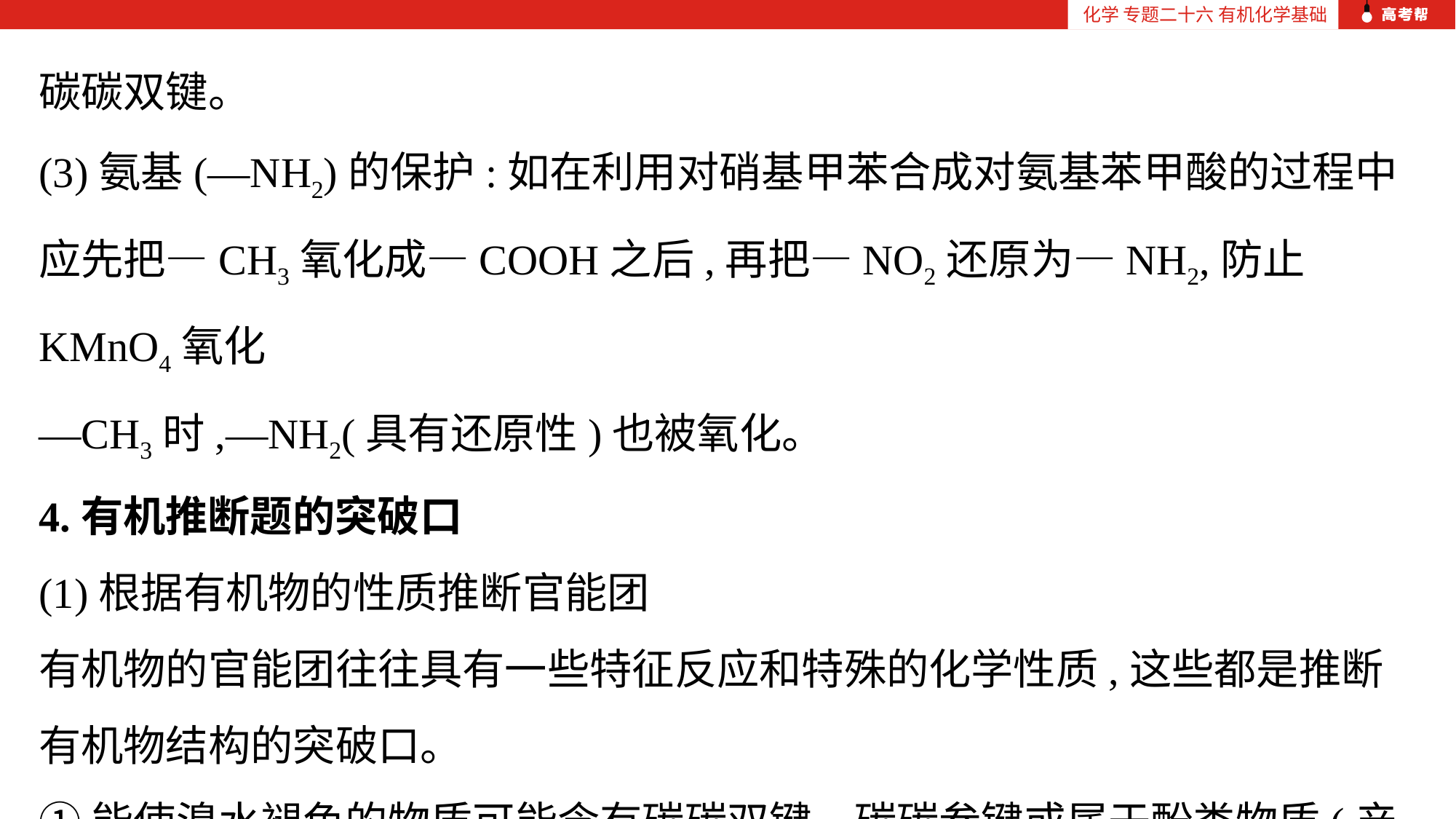

化学 专题二十六 有机化学基础
碳碳双键。
(3)氨基(—NH2)的保护:如在利用对硝基甲苯合成对氨基苯甲酸的过程中应先把—CH3氧化成—COOH之后,再把—NO2还原为—NH2,防止KMnO4氧化
—CH3时,—NH2(具有还原性)也被氧化。
4.有机推断题的突破口
(1)根据有机物的性质推断官能团
有机物的官能团往往具有一些特征反应和特殊的化学性质,这些都是推断有机物结构的突破口。
①能使溴水褪色的物质可能含有碳碳双键、碳碳叁键或属于酚类物质(产生白色沉淀)。